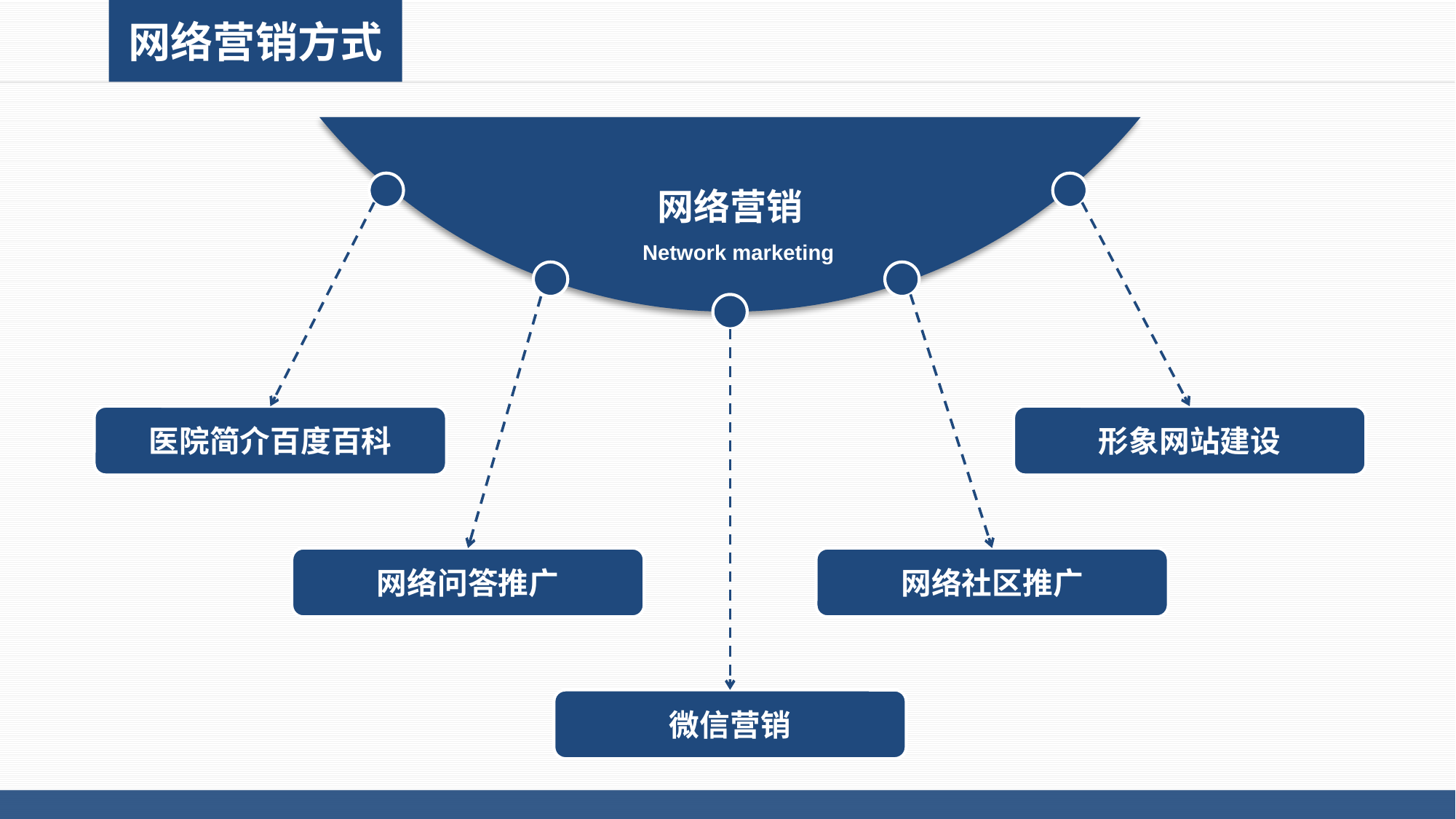

网络营销方式

网络营销
Network marketing

医院简介百度百科
形象网站建设
网络问答推广
网络社区推广
微信营销